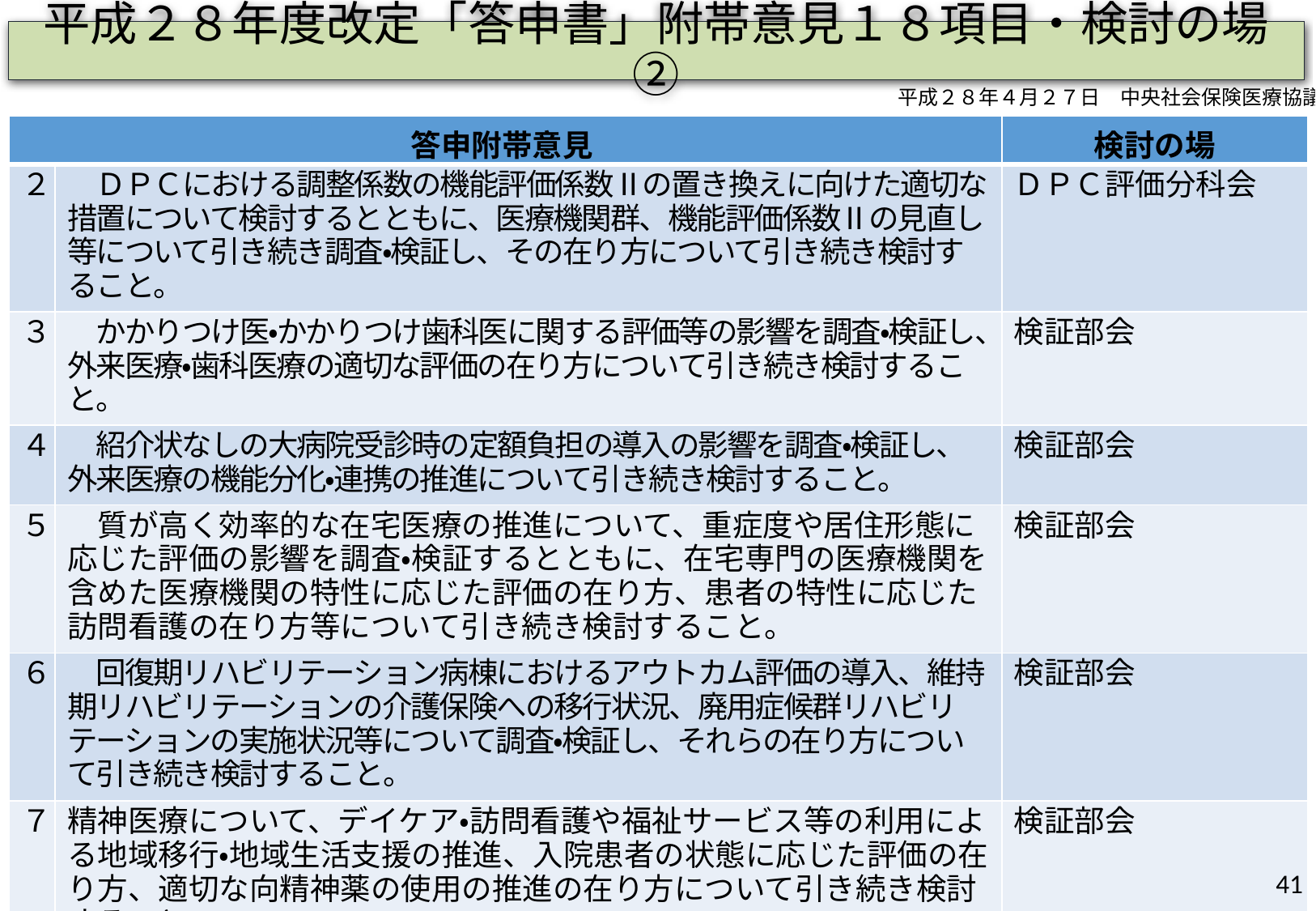

# 平成２８年度改定「答申書」附帯意見１８項目・検討の場②
平成２８年４月２７日　中央社会保険医療協議会
| 答申附帯意見 |  | 検討の場 |
| --- | --- | --- |
| ２ | ＤＰＣにおける調整係数の機能評価係数Ⅱの置き換えに向けた適切な措置について検討するとともに、医療機関群、機能評価係数Ⅱの見直し等について引き続き調査・検証し、その在り方について引き続き検討すること。 | ＤＰＣ評価分科会 |
| ３ | かかりつけ医・かかりつけ歯科医に関する評価等の影響を調査・検証し、外来医療・歯科医療の適切な評価の在り方について引き続き検討すること。 | 検証部会 |
| ４ | 紹介状なしの大病院受診時の定額負担の導入の影響を調査・検証し、外来医療の機能分化・連携の推進について引き続き検討すること。 | 検証部会 |
| ５ | 質が高く効率的な在宅医療の推進について、重症度や居住形態に応じた評価の影響を調査・検証するとともに、在宅専門の医療機関を含めた医療機関の特性に応じた評価の在り方、患者の特性に応じた訪問看護の在り方等について引き続き検討すること。 | 検証部会 |
| ６ | 回復期リハビリテーション病棟におけるアウトカム評価の導入、維持期リハビリテーションの介護保険への移行状況、廃用症候群リハビリテーションの実施状況等について調査・検証し、それらの在り方について引き続き検討すること。 | 検証部会 |
| ７ | 精神医療について、デイケア・訪問看護や福祉サービス等の利用による地域移行・地域生活支援の推進、入院患者の状態に応じた評価の在り方、適切な向精神薬の使用の推進の在り方について引き続き検討すること。 | 検証部会 |
41